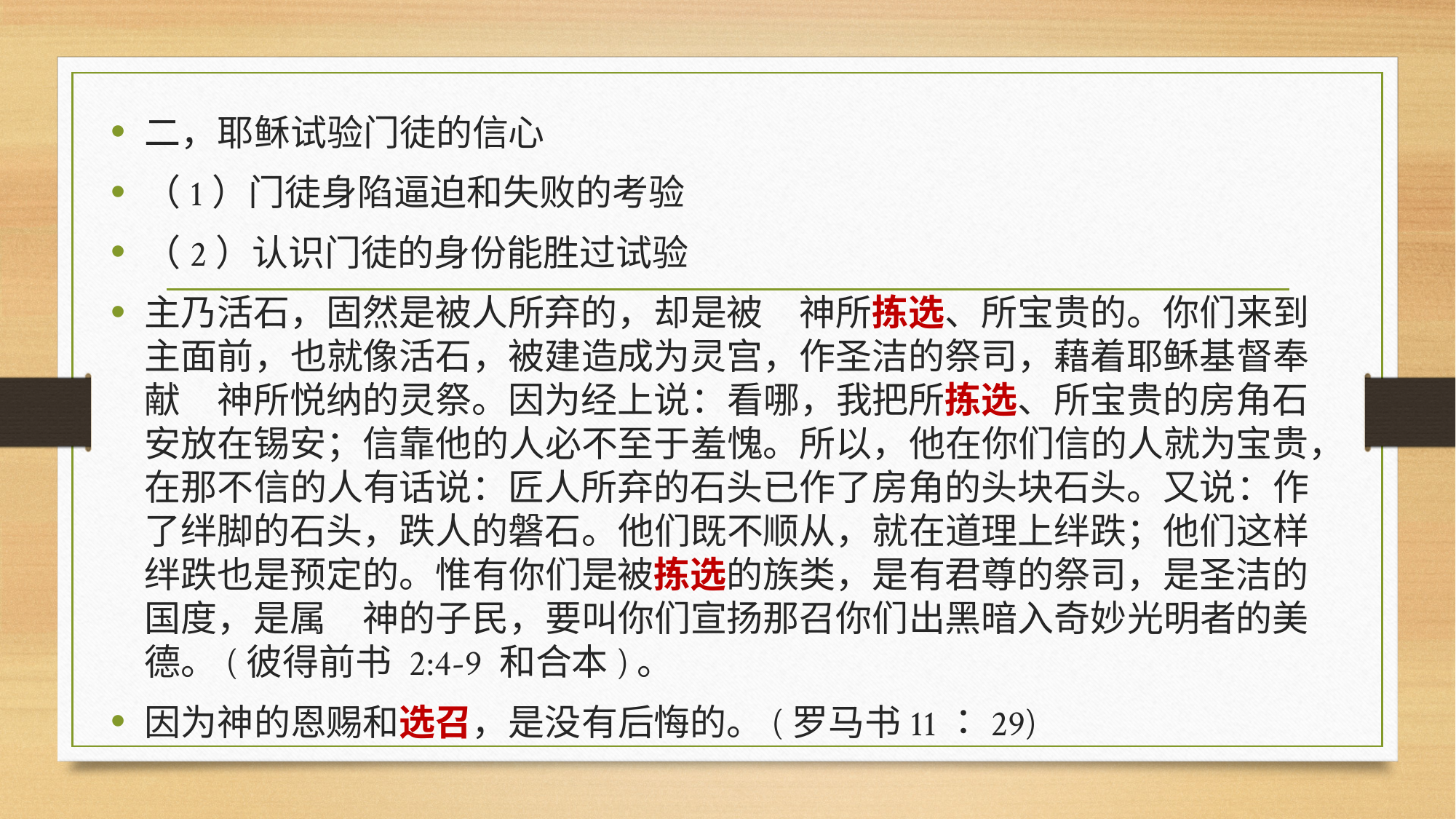

二，耶稣试验门徒的信心
（1）门徒身陷逼迫和失败的考验
（2）认识门徒的身份能胜过试验
主乃活石，固然是被人所弃的，却是被　神所拣选、所宝贵的。你们来到主面前，也就像活石，被建造成为灵宫，作圣洁的祭司，藉着耶稣基督奉献　神所悦纳的灵祭。因为经上说：看哪，我把所拣选、所宝贵的房角石安放在锡安；信靠他的人必不至于羞愧。所以，他在你们信的人就为宝贵，在那不信的人有话说：匠人所弃的石头已作了房角的头块石头。又说：作了绊脚的石头，跌人的磐石。他们既不顺从，就在道理上绊跌；他们这样绊跌也是预定的。惟有你们是被拣选的族类，是有君尊的祭司，是圣洁的国度，是属　神的子民，要叫你们宣扬那召你们出黑暗入奇妙光明者的美德。(彼得前书 2:4-9 和合本)。
因为神的恩赐和选召，是没有后悔的。(罗马书11：29)
#